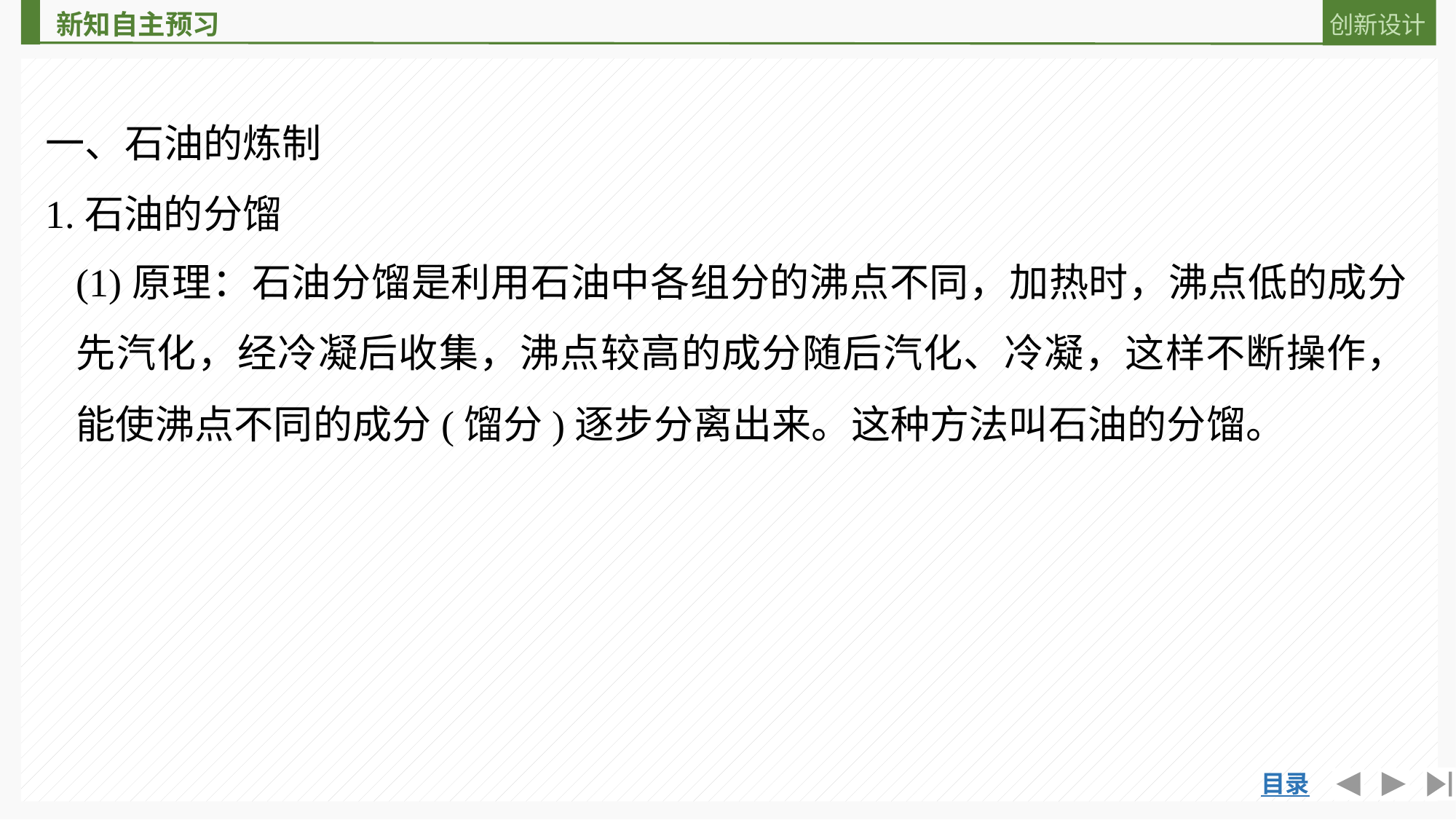

一、石油的炼制
1.石油的分馏
(1)原理：石油分馏是利用石油中各组分的沸点不同，加热时，沸点低的成分先汽化，经冷凝后收集，沸点较高的成分随后汽化、冷凝，这样不断操作，能使沸点不同的成分(馏分)逐步分离出来。这种方法叫石油的分馏。